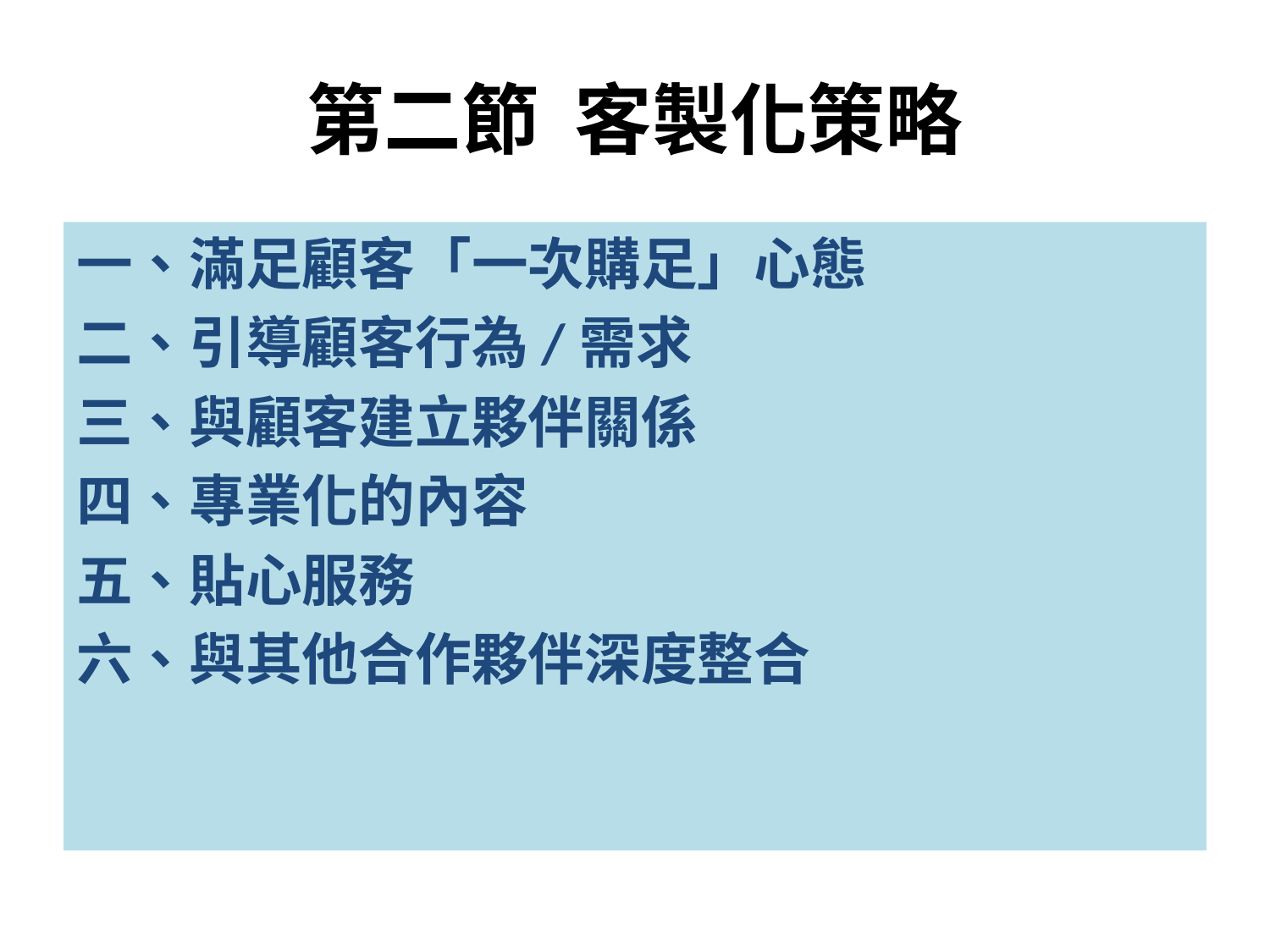

# 第二節  客製化策略
一、滿足顧客「一次購足」心態
二、引導顧客行為/需求
三、與顧客建立夥伴關係
四、專業化的內容
五、貼心服務
六、與其他合作夥伴深度整合